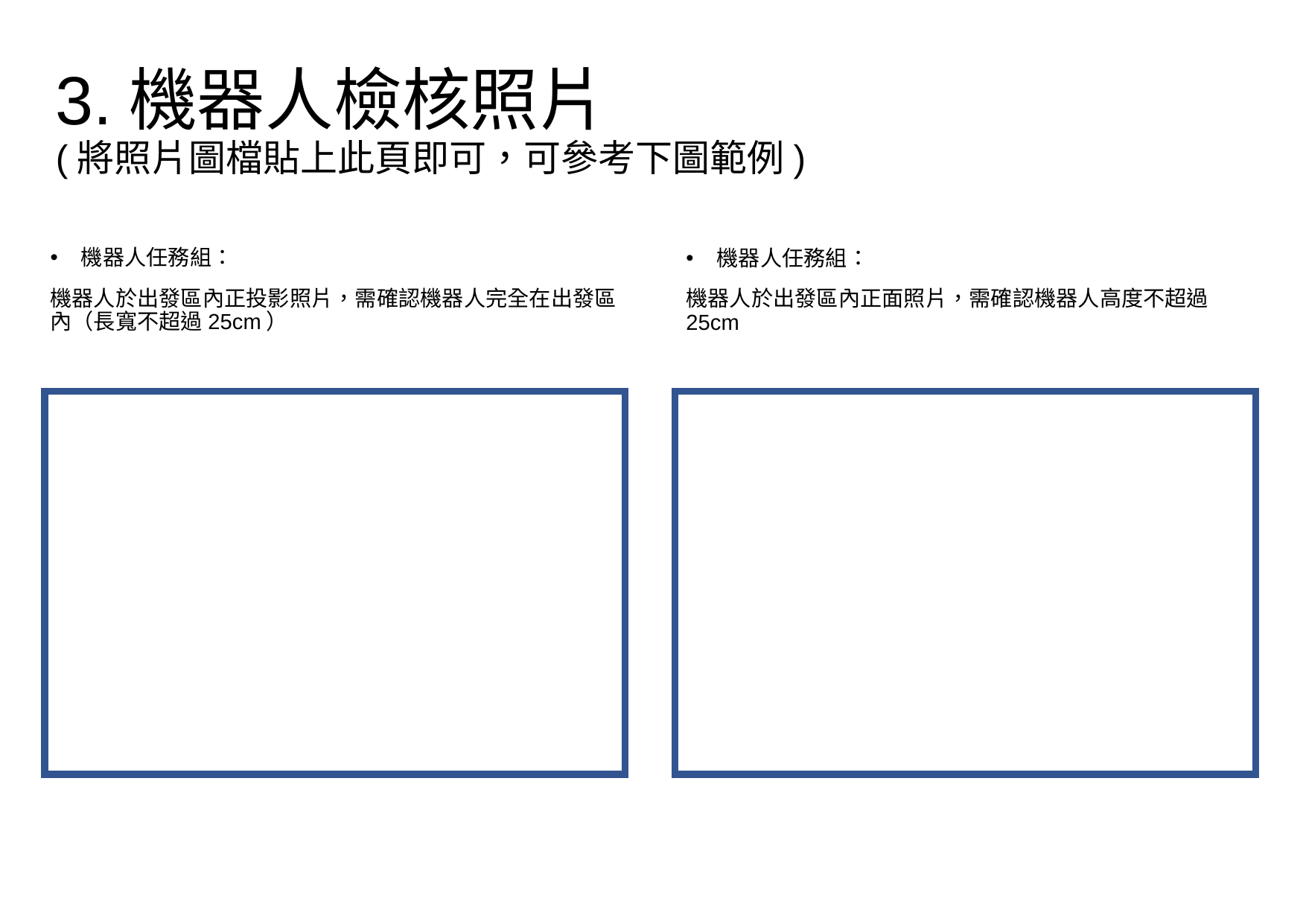

# 3.機器人檢核照片 (將照片圖檔貼上此頁即可，可參考下圖範例)
機器人任務組：
機器人於出發區內正投影照片，需確認機器人完全在出發區內（長寬不超過25cm）

機器人任務組：
機器人於出發區內正面照片，需確認機器人高度不超過25cm